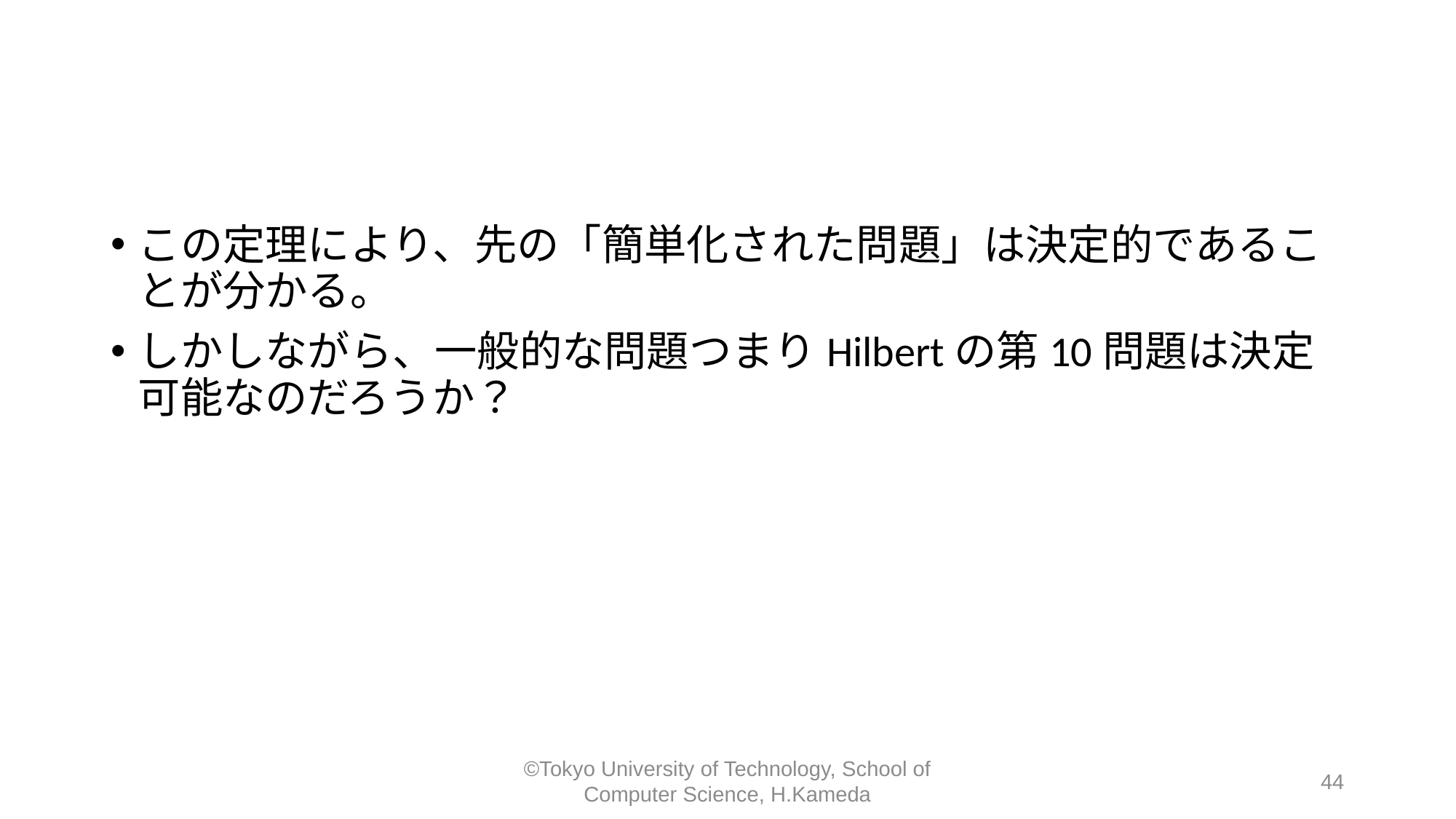

#
この定理により、先の「簡単化された問題」は決定的であることが分かる。
しかしながら、一般的な問題つまりHilbertの第10問題は決定可能なのだろうか？
©Tokyo University of Technology, School of Computer Science, H.Kameda
44